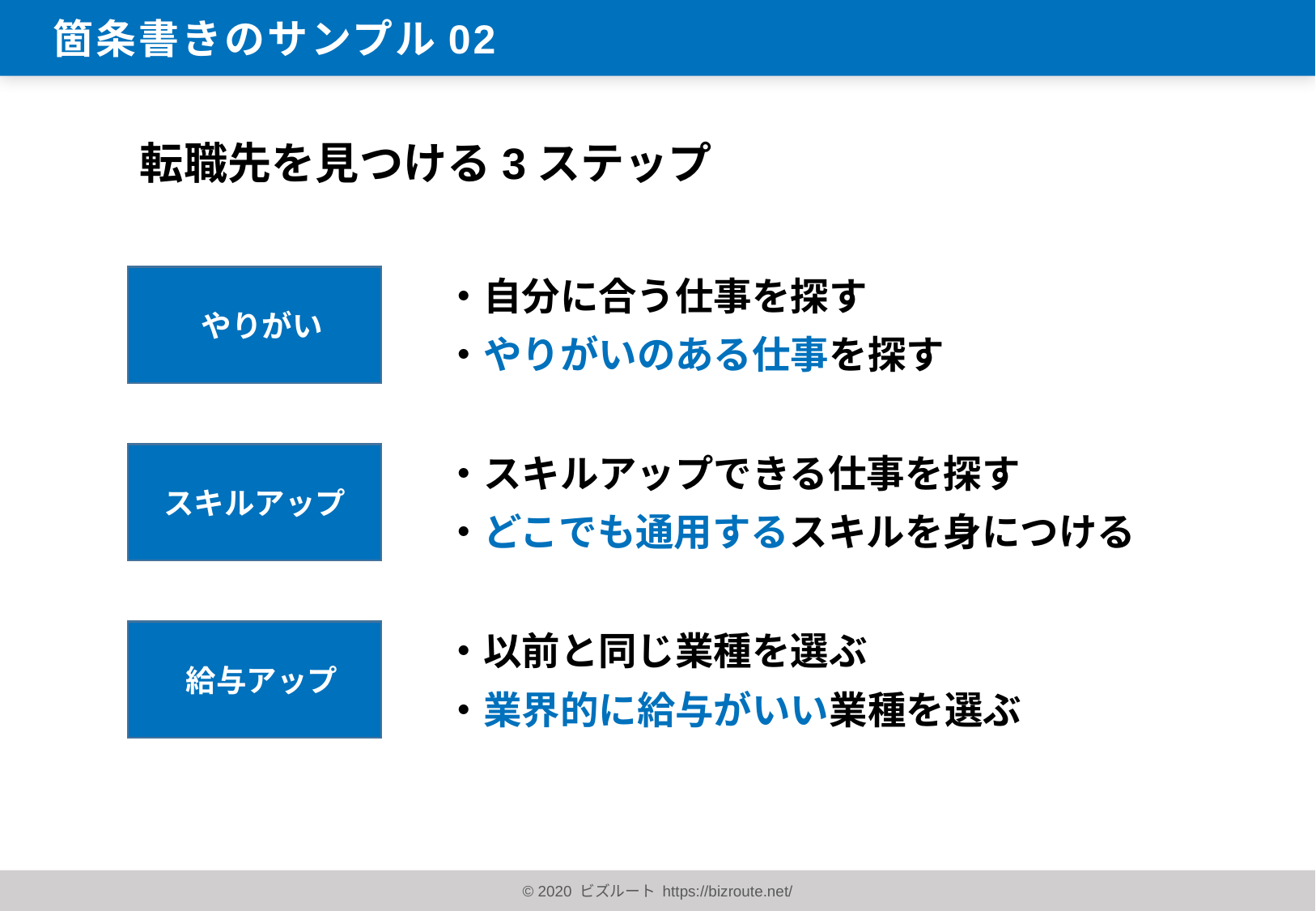

箇条書きのサンプル02
転職先を見つける3ステップ
・自分に合う仕事を探す
 やりがい
・やりがいのある仕事を探す
・スキルアップできる仕事を探す
スキルアップ
・どこでも通用するスキルを身につける
・以前と同じ業種を選ぶ
 給与アップ
・業界的に給与がいい業種を選ぶ

© 2020 ビズルート https://bizroute.net/